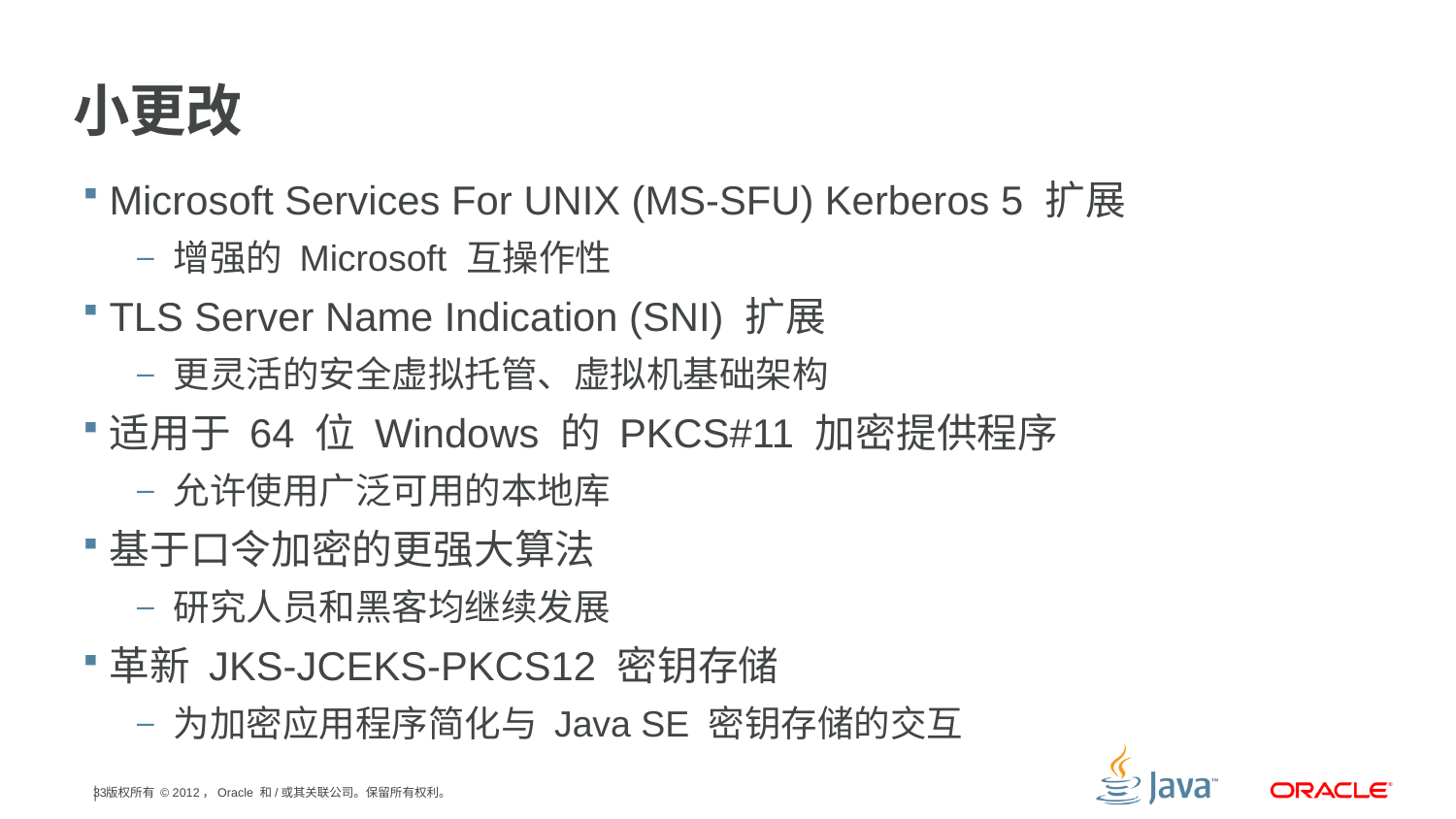

# 小更改
Microsoft Services For UNIX (MS-SFU) Kerberos 5 扩展
增强的 Microsoft 互操作性
TLS Server Name Indication (SNI) 扩展
更灵活的安全虚拟托管、虚拟机基础架构
适用于 64 位 Windows 的 PKCS#11 加密提供程序
允许使用广泛可用的本地库
基于口令加密的更强大算法
研究人员和黑客均继续发展
革新 JKS-JCEKS-PKCS12 密钥存储
为加密应用程序简化与 Java SE 密钥存储的交互